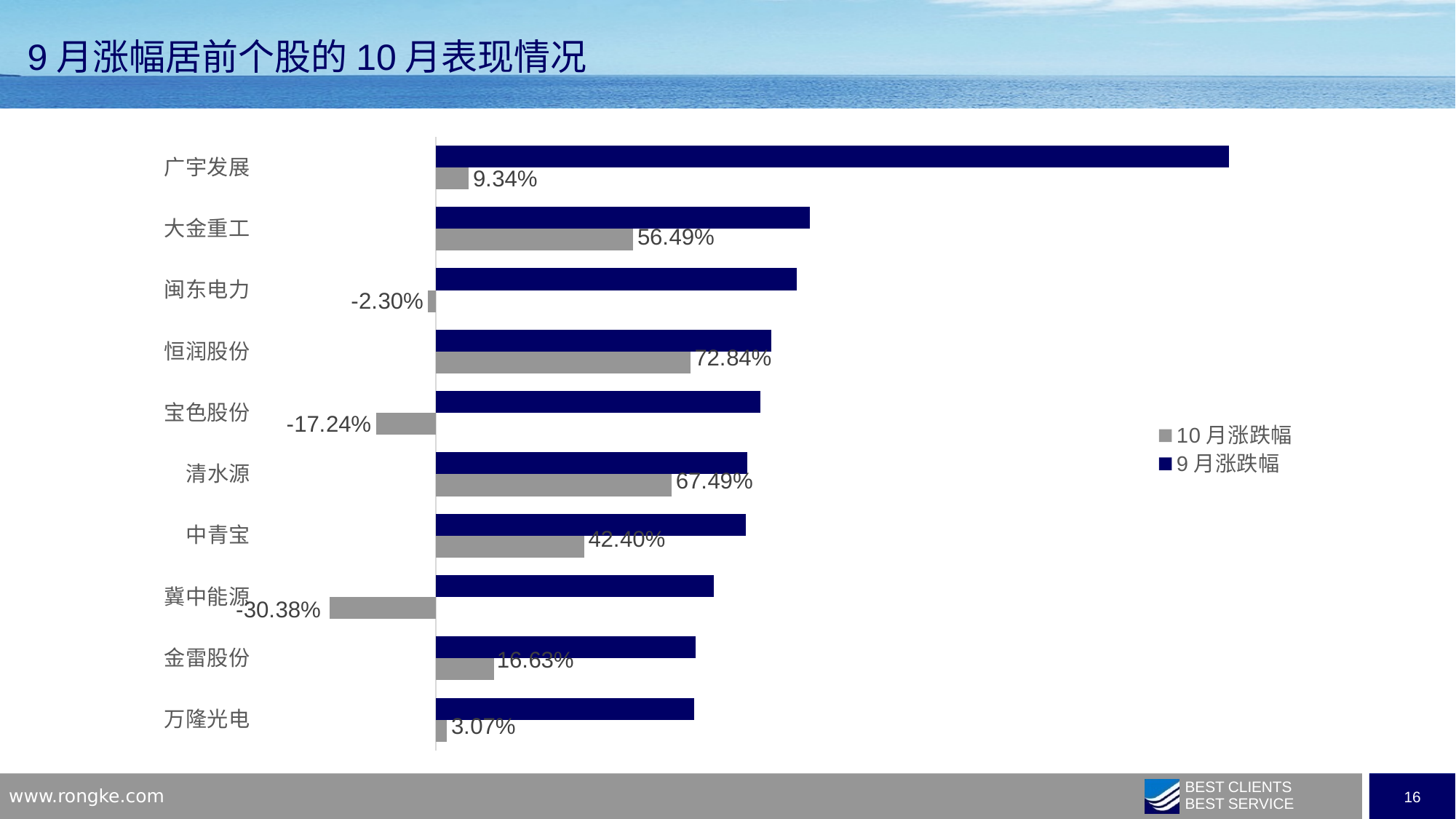

9月涨幅居前个股的10月表现情况

### Chart

| Category | 9月涨跌幅 | 10月涨跌幅 |
|---|---|---|
| 广宇发展 | 2.2713675213675 | 0.0934 |
| 大金重工 | 1.0706287683031999 | 0.5649 |
| 闽东电力 | 1.0341685649203 | -0.023 |
| 恒润股份 | 0.96153846153846 | 0.7284 |
| 宝色股份 | 0.92959358900973 | -0.1724 |
| 清水源 | 0.8920725883476599 | 0.6749 |
| 中青宝 | 0.88847117794486 | 0.4240212342402123 |
| 冀中能源 | 0.7968127490039799 | -0.3038 |
| 金雷股份 | 0.7443811807012299 | 0.1663 |
| 万隆光电 | 0.7392086330935299 | 0.0307 |